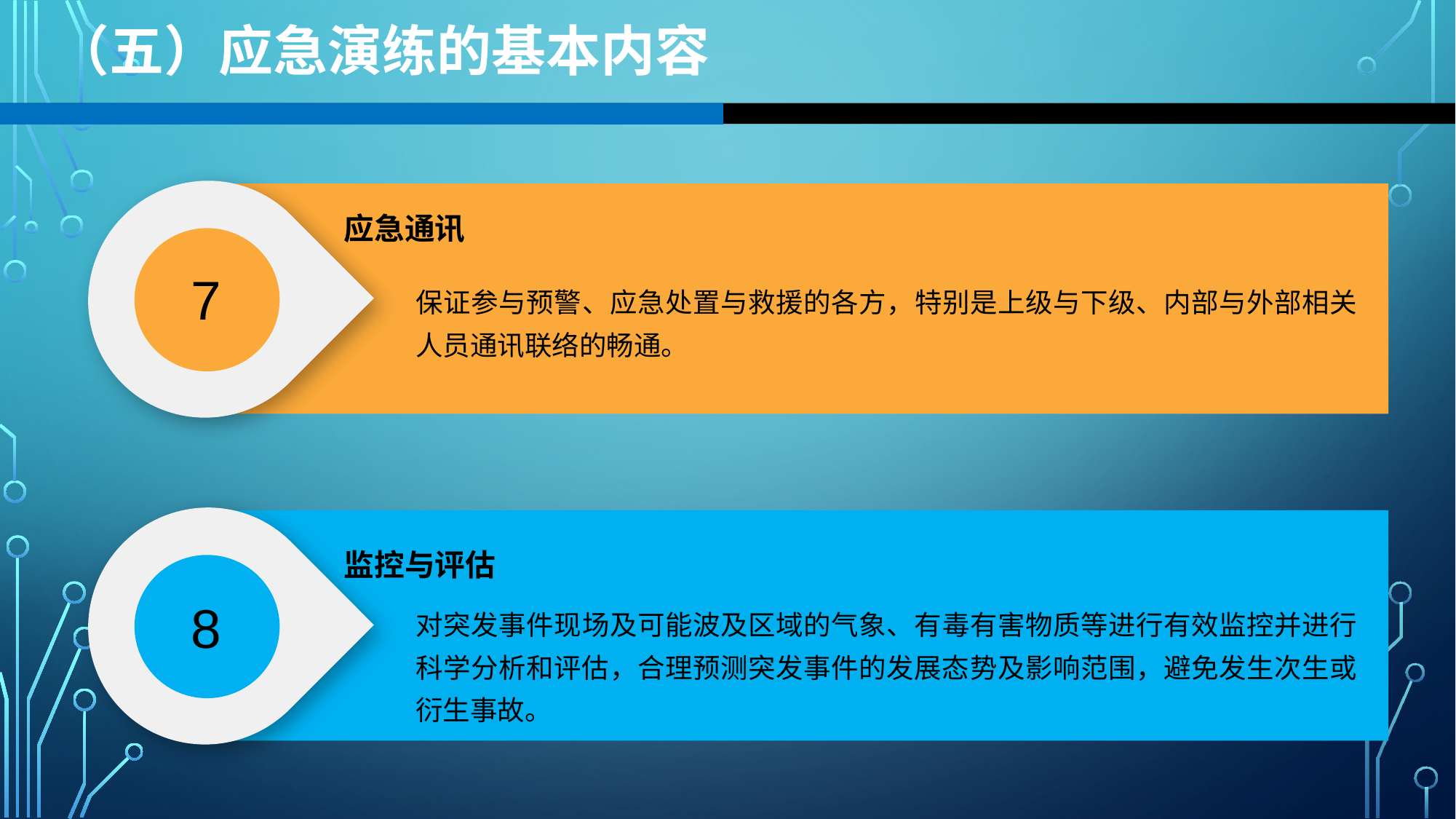

（五）应急演练的基本内容

应急通讯

7
保证参与预警、应急处置与救援的各方，特别是上级与下级、内部与外部相关人员通讯联络的畅通。

监控与评估

8
对突发事件现场及可能波及区域的气象、有毒有害物质等进行有效监控并进行科学分析和评估，合理预测突发事件的发展态势及影响范围，避免发生次生或衍生事故。